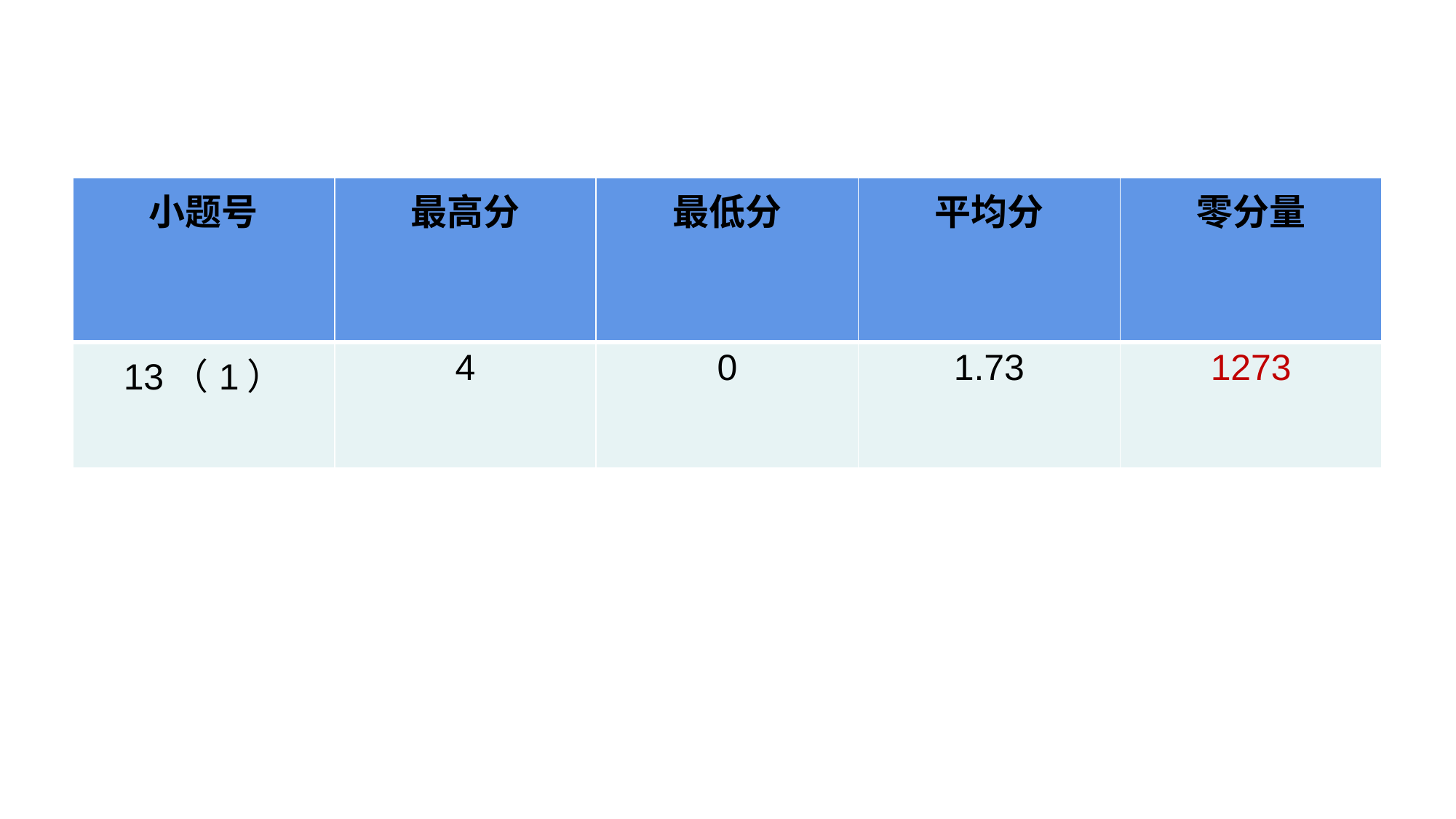

#
| 小题号 | 最高分 | 最低分 | 平均分 | 零分量 |
| --- | --- | --- | --- | --- |
| 13（1） | 4 | 0 | 1.73 | 1273 |